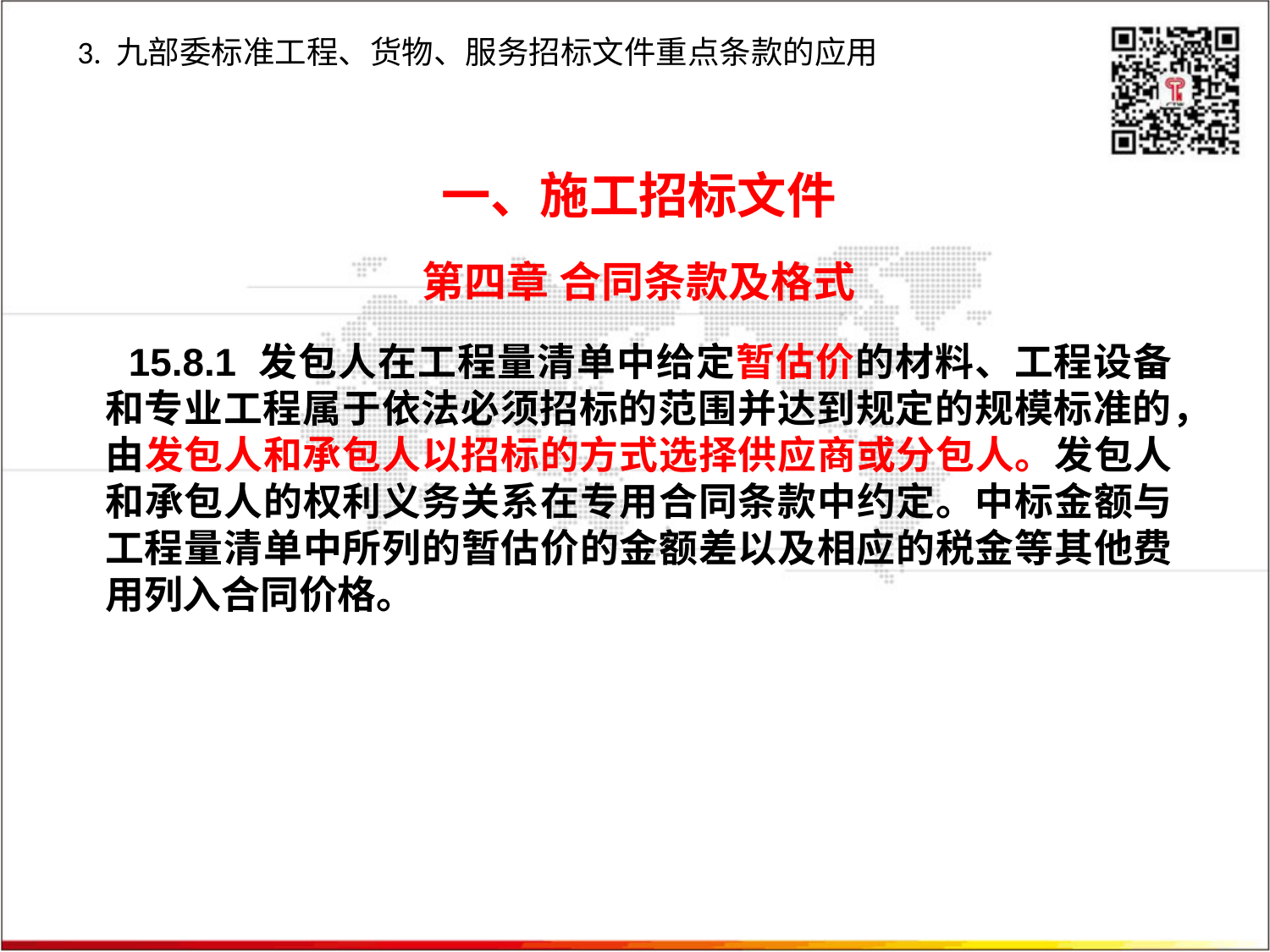

3. 九部委标准工程、货物、服务招标文件重点条款的应用
一、施工招标文件
第四章 合同条款及格式
 15.8.1 发包人在工程量清单中给定暂估价的材料、工程设备和专业工程属于依法必须招标的范围并达到规定的规模标准的，由发包人和承包人以招标的方式选择供应商或分包人。发包人和承包人的权利义务关系在专用合同条款中约定。中标金额与工程量清单中所列的暂估价的金额差以及相应的税金等其他费用列入合同价格。